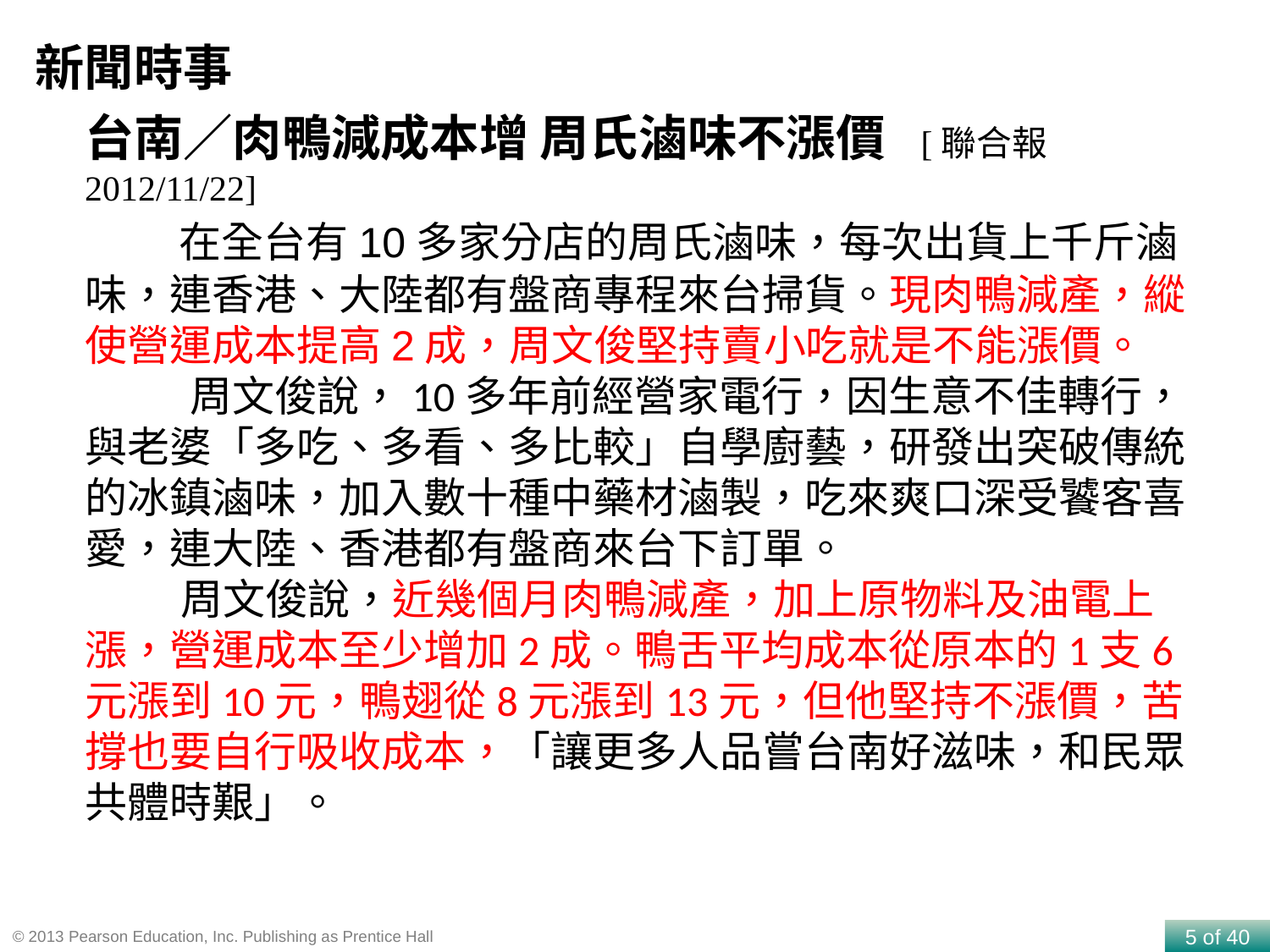

新聞時事
台南／肉鴨減成本增 周氏滷味不漲價   [聯合報2012/11/22]
      在全台有10多家分店的周氏滷味，每次出貨上千斤滷味，連香港、大陸都有盤商專程來台掃貨。現肉鴨減產，縱使營運成本提高2成，周文俊堅持賣小吃就是不能漲價。
          周文俊說，10多年前經營家電行，因生意不佳轉行，與老婆「多吃、多看、多比較」自學廚藝，研發出突破傳統的冰鎮滷味，加入數十種中藥材滷製，吃來爽口深受饕客喜愛，連大陸、香港都有盤商來台下訂單。
         周文俊說，近幾個月肉鴨減產，加上原物料及油電上漲，營運成本至少增加2成。鴨舌平均成本從原本的1支6元漲到10元，鴨翅從8元漲到13元，但他堅持不漲價，苦撐也要自行吸收成本，「讓更多人品嘗台南好滋味，和民眾共體時艱」。